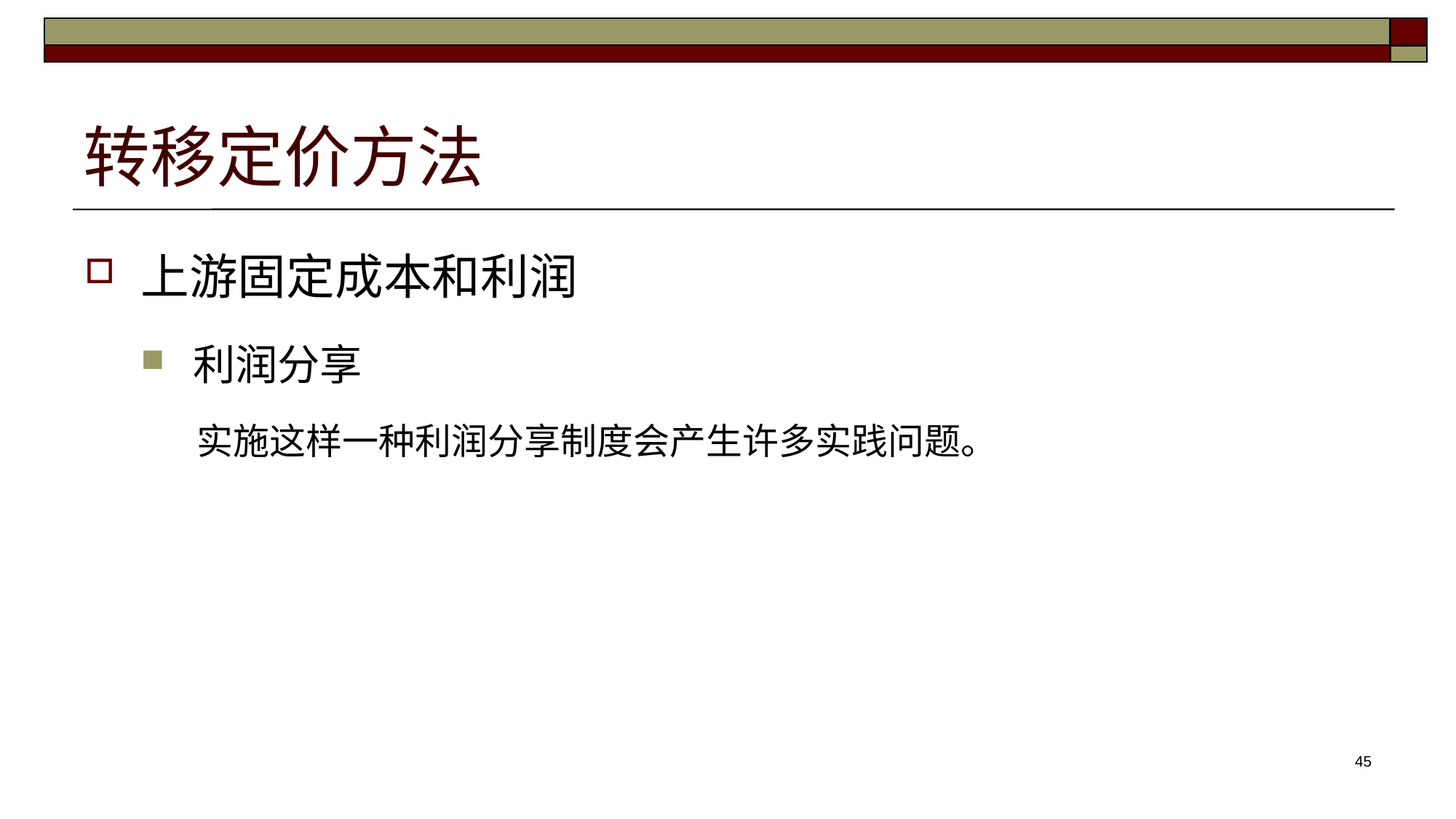

# 转移定价方法
上游固定成本和利润
利润分享
实施这样一种利润分享制度会产生许多实践问题。

45